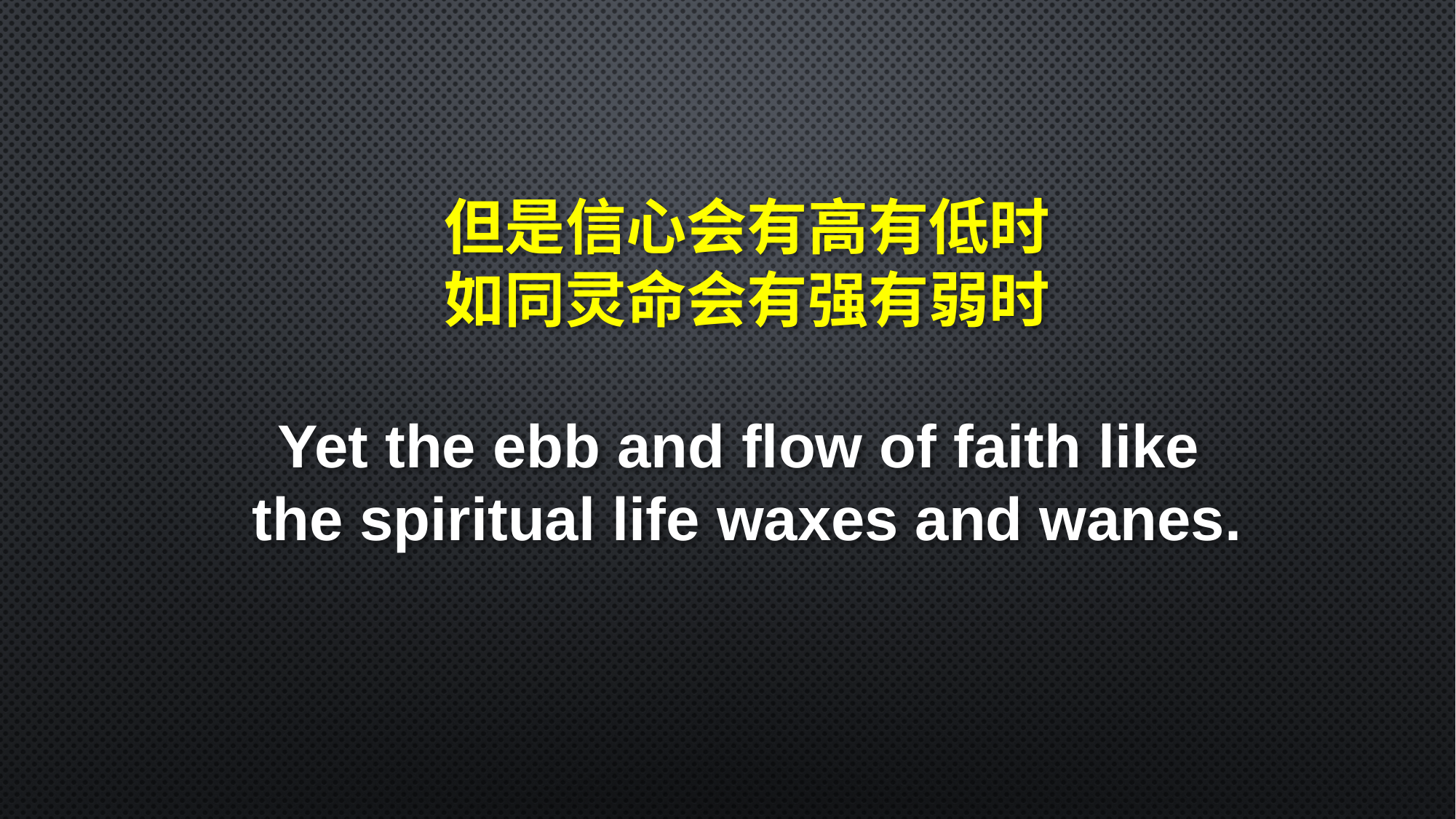

但是信心会有高有低时
如同灵命会有强有弱时

Yet the ebb and flow of faith like
the spiritual life waxes and wanes.